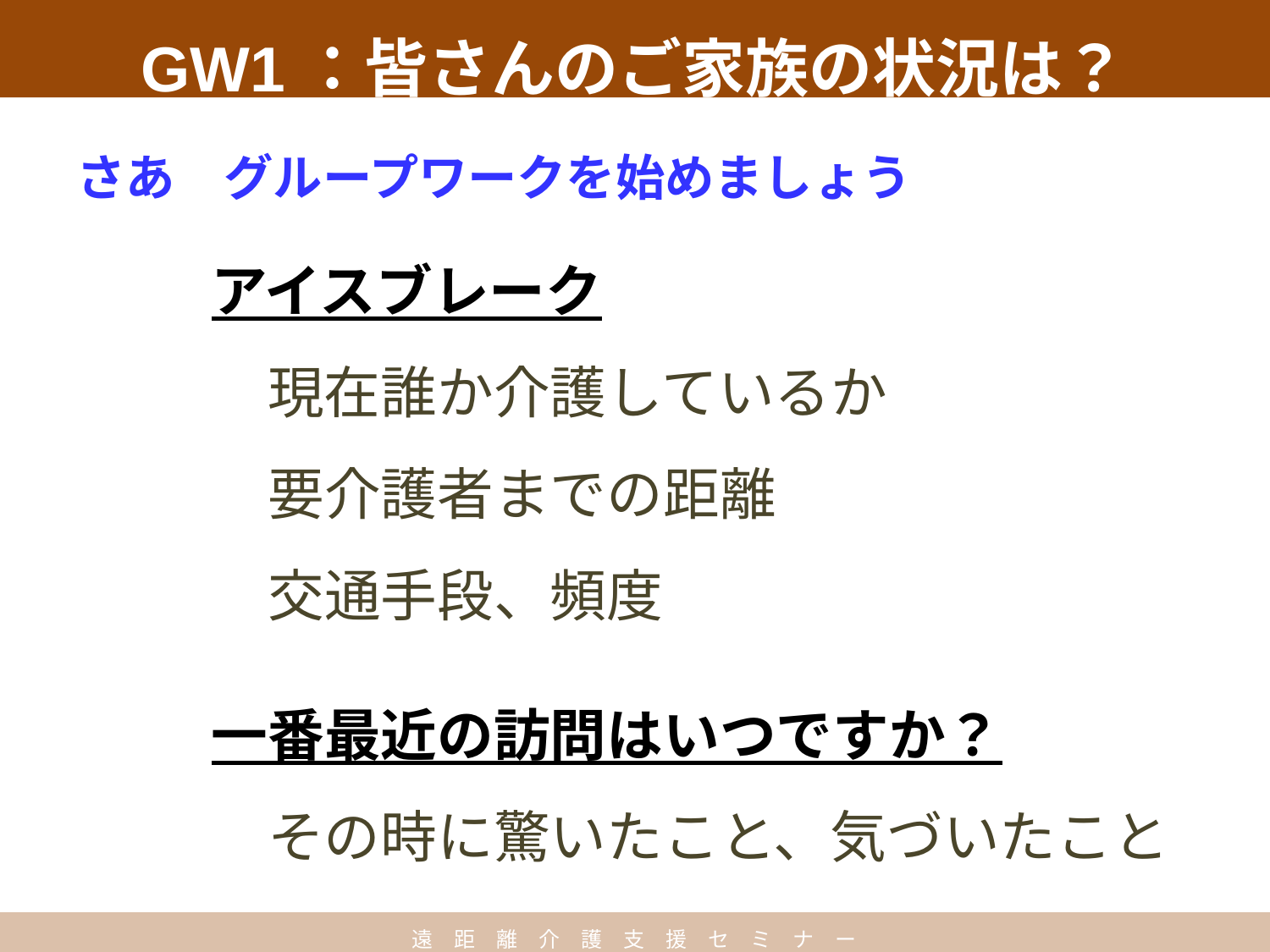

GW1：皆さんのご家族の状況は？
さあ　グループワークを始めましょう
アイスブレーク
　現在誰か介護しているか
　要介護者までの距離
　交通手段、頻度
一番最近の訪問はいつですか？
　その時に驚いたこと、気づいたこと
遠　距　離　介　護　支　援　セ　ミ　ナ　ー